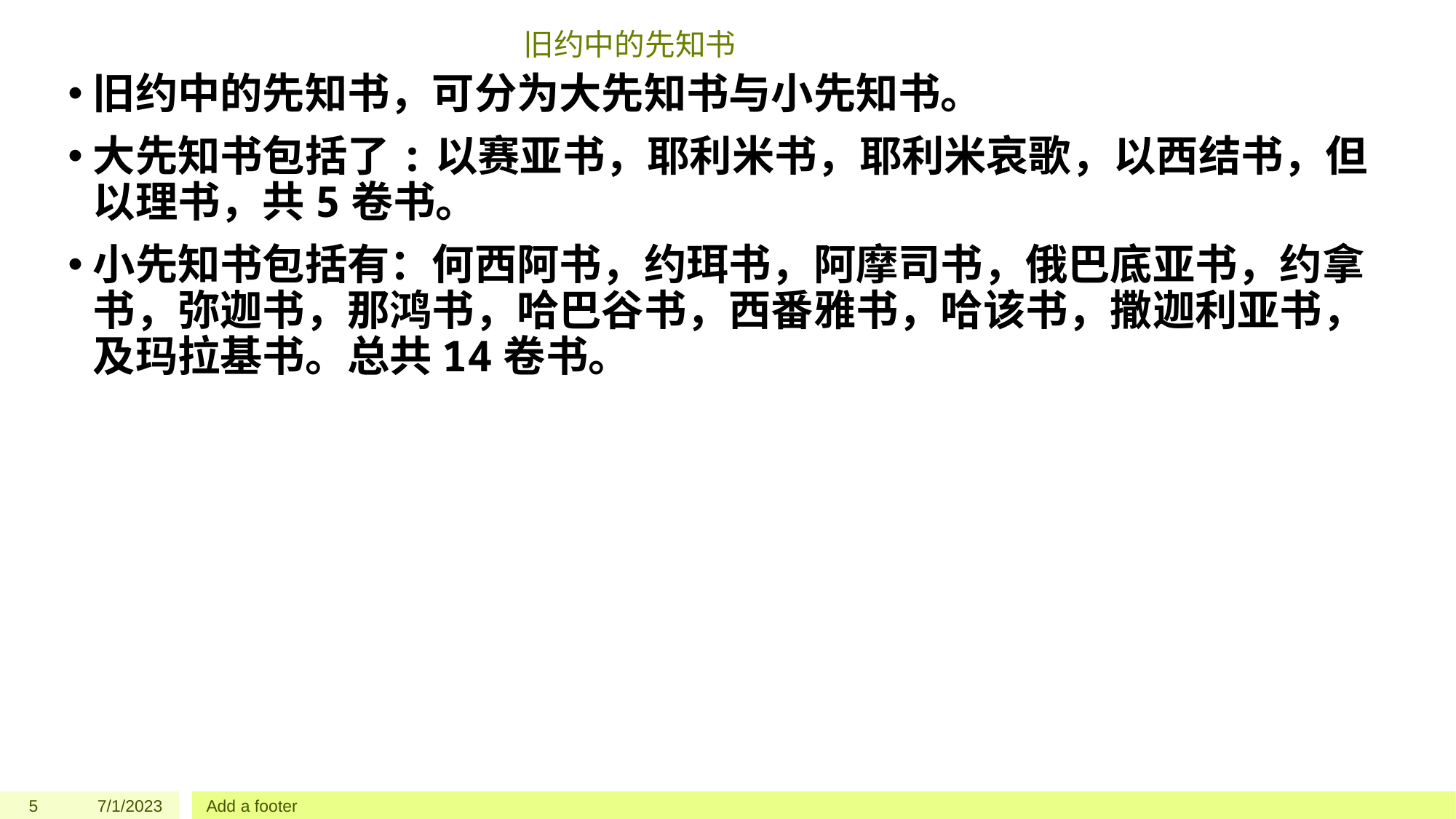

# 旧约中的先知书
旧约中的先知书，可分为大先知书与小先知书。
大先知书包括了:以赛亚书，耶利米书，耶利米哀歌，以西结书，但以理书，共5卷书。
小先知书包括有：何西阿书，约珥书，阿摩司书，俄巴底亚书，约拿书，弥迦书，那鸿书，哈巴谷书，西番雅书，哈该书，撒迦利亚书，及玛拉基书。总共14卷书。
5
7/1/2023
Add a footer